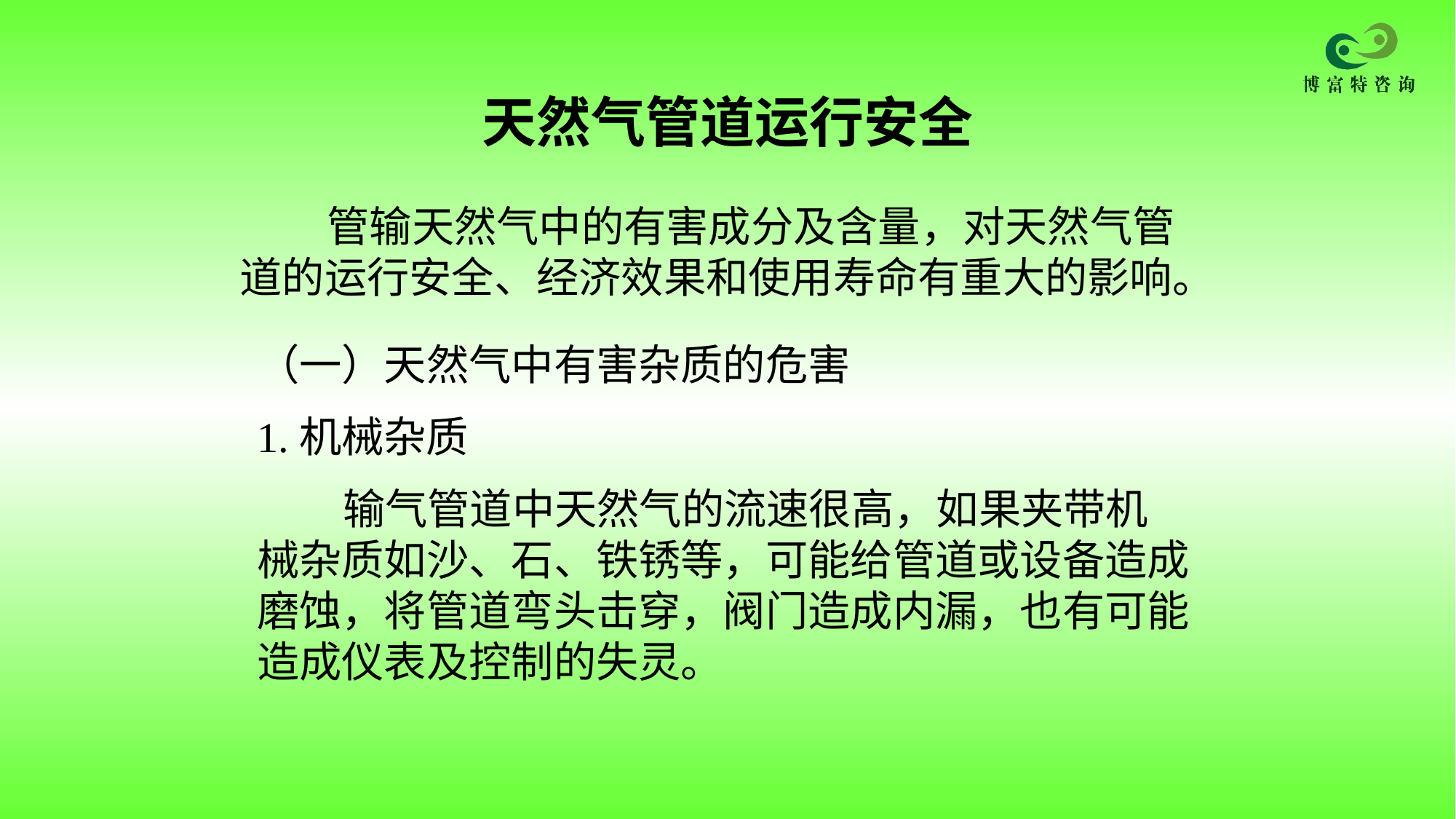

天然气管道运行安全
        管输天然气中的有害成分及含量，对天然气管道的运行安全、经济效果和使用寿命有重大的影响。
（一）天然气中有害杂质的危害
1.机械杂质
        输气管道中天然气的流速很高，如果夹带机械杂质如沙、石、铁锈等，可能给管道或设备造成磨蚀，将管道弯头击穿，阀门造成内漏，也有可能造成仪表及控制的失灵。